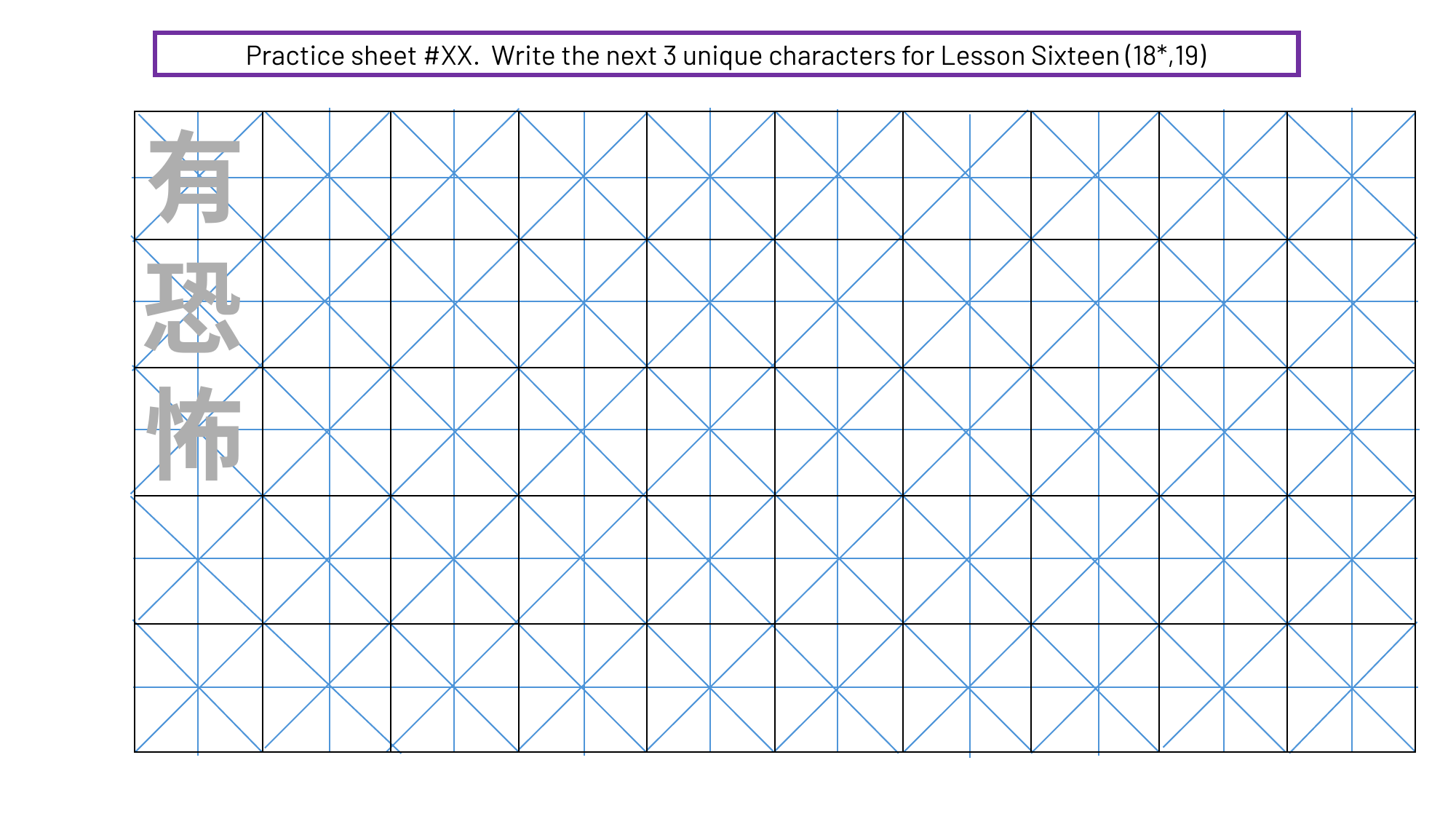

Practice sheet #XX.  Write the next 3 unique characters for Lesson Sixteen (18*,19)

有
|  |  |  |  |  |  |  |  |  |  |
| --- | --- | --- | --- | --- | --- | --- | --- | --- | --- |
|  |  |  |  |  |  |  |  |  |  |
|  |  |  |  |  |  |  |  |  |  |
|  |  |  |  |  |  |  |  |  |  |
|  |  |  |  |  |  |  |  |  |  |

恐
怖